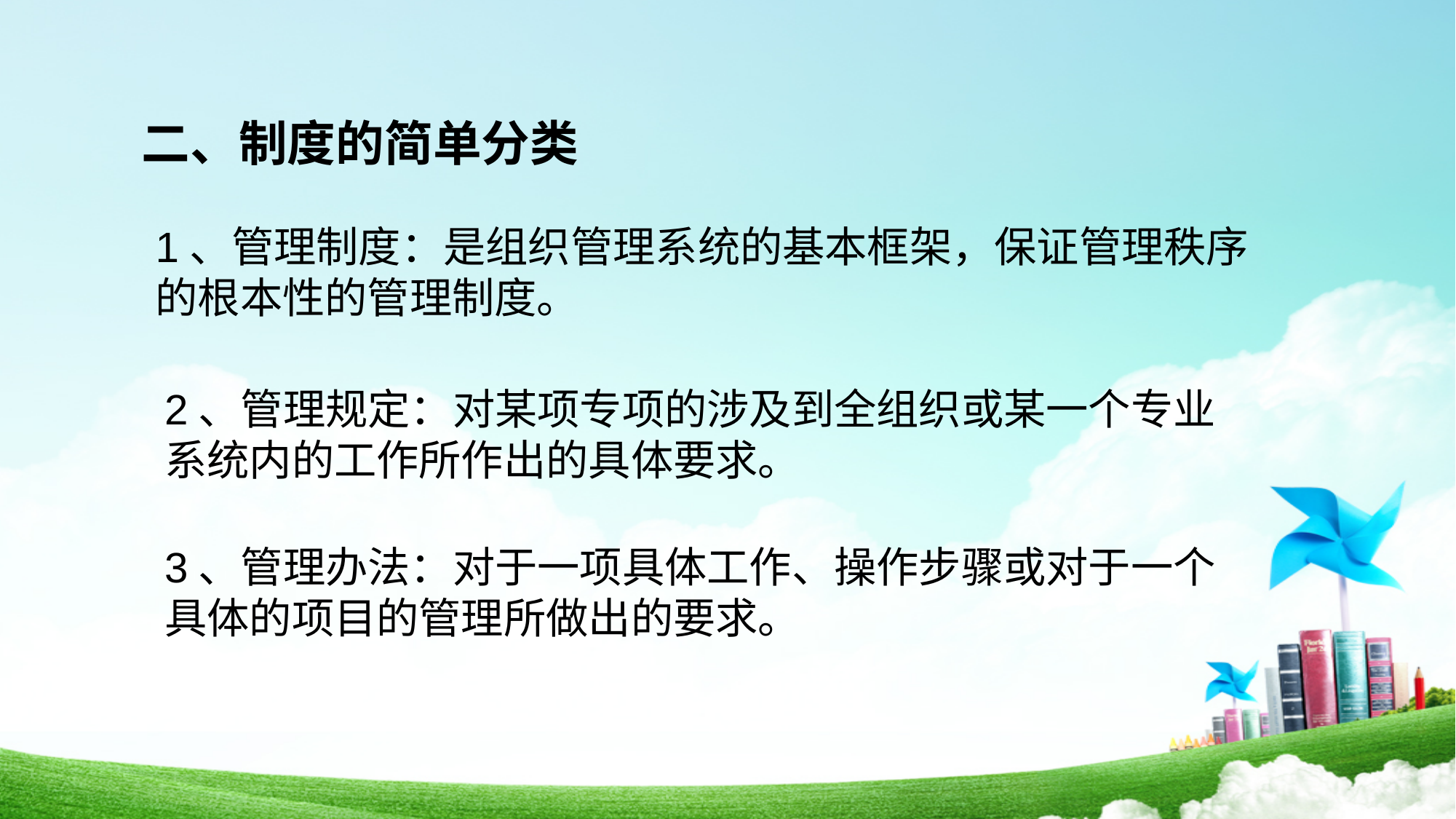

二、制度的简单分类
1、管理制度：是组织管理系统的基本框架，保证管理秩序的根本性的管理制度。
2、管理规定：对某项专项的涉及到全组织或某一个专业系统内的工作所作出的具体要求。
3、管理办法：对于一项具体工作、操作步骤或对于一个具体的项目的管理所做出的要求。